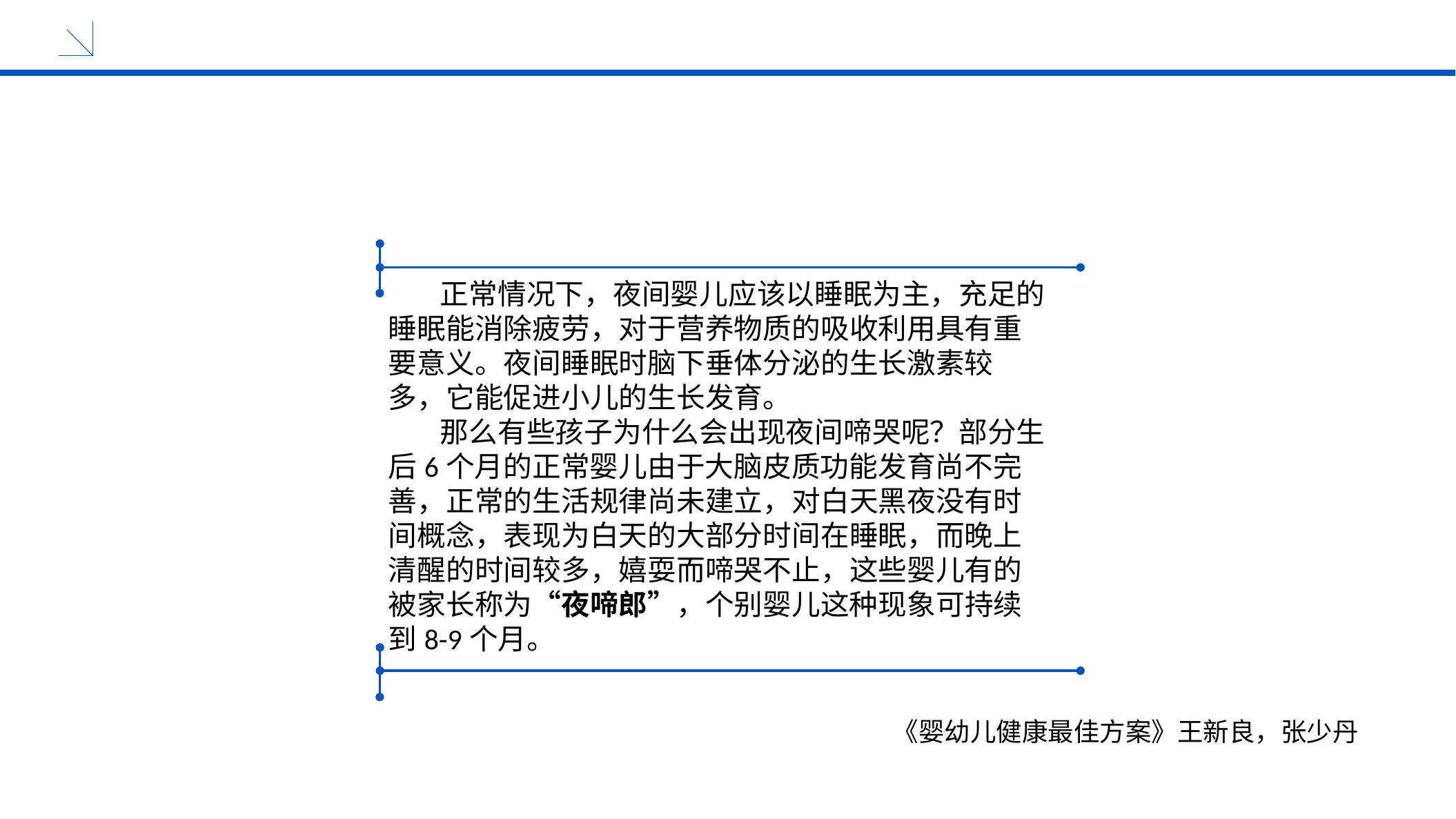

正常情况下，夜间婴儿应该以睡眠为主，充足的睡眠能消除疲劳，对于营养物质的吸收利用具有重要意义。夜间睡眠时脑下垂体分泌的生长激素较多，它能促进小儿的生长发育。
那么有些孩子为什么会出现夜间啼哭呢？部分生后6个月的正常婴儿由于大脑皮质功能发育尚不完善，正常的生活规律尚未建立，对白天黑夜没有时间概念，表现为白天的大部分时间在睡眠，而晚上清醒的时间较多，嬉耍而啼哭不止，这些婴儿有的被家长称为“夜啼郎”，个别婴儿这种现象可持续到8-9个月。
《婴幼儿健康最佳方案》王新良，张少丹